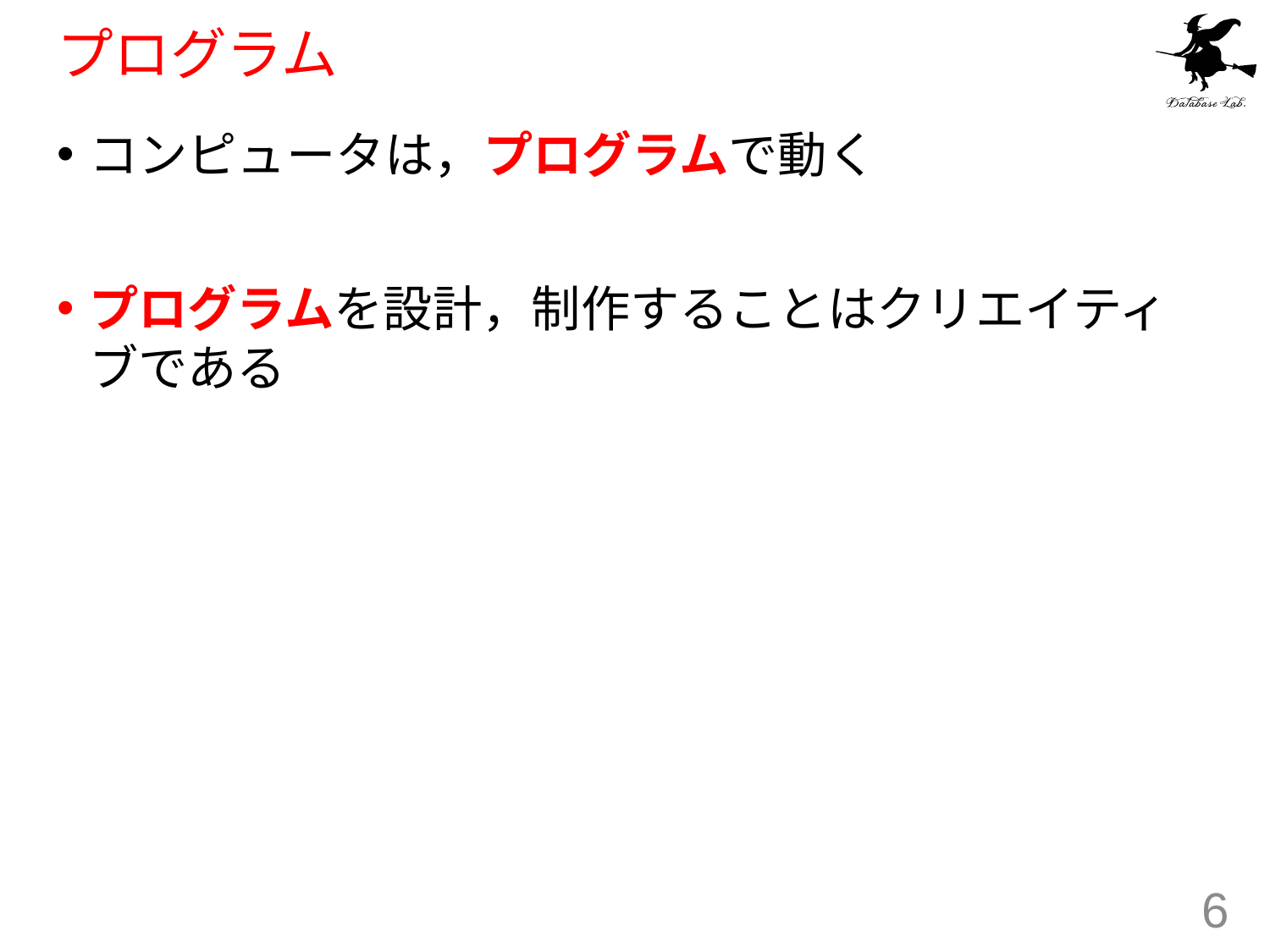

# プログラム
コンピュータは，プログラムで動く

プログラムを設計，制作することはクリエイティブである

6